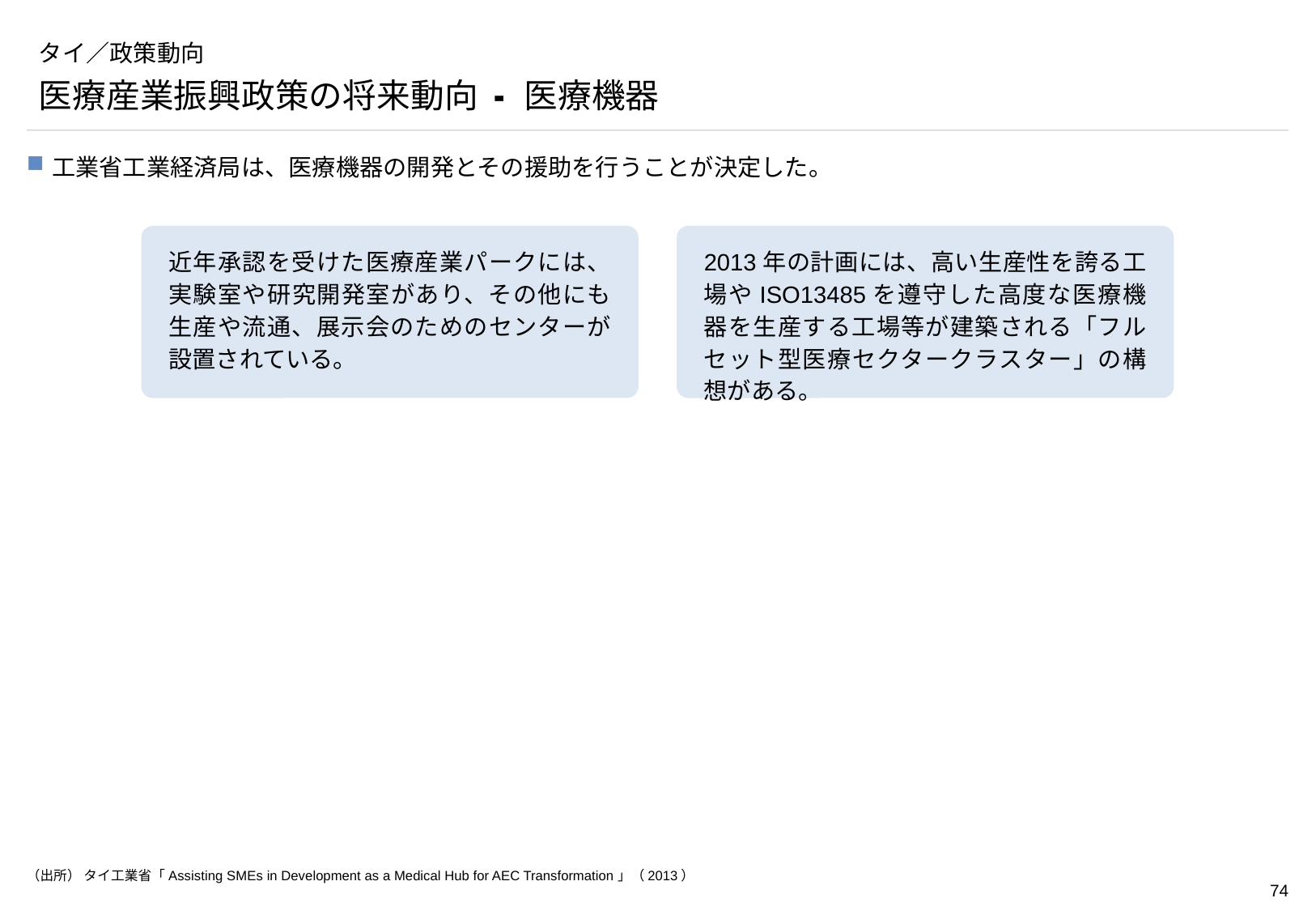

# タイ／政策動向
医療産業振興政策の将来動向 - 医療機器
工業省工業経済局は、医療機器の開発とその援助を行うことが決定した。
近年承認を受けた医療産業パークには、実験室や研究開発室があり、その他にも生産や流通、展示会のためのセンターが設置されている。
2013年の計画には、高い生産性を誇る工場やISO13485を遵守した高度な医療機器を生産する工場等が建築される「フルセット型医療セクタークラスター」の構想がある。
（出所） タイ工業省「Assisting SMEs in Development as a Medical Hub for AEC Transformation」（2013）